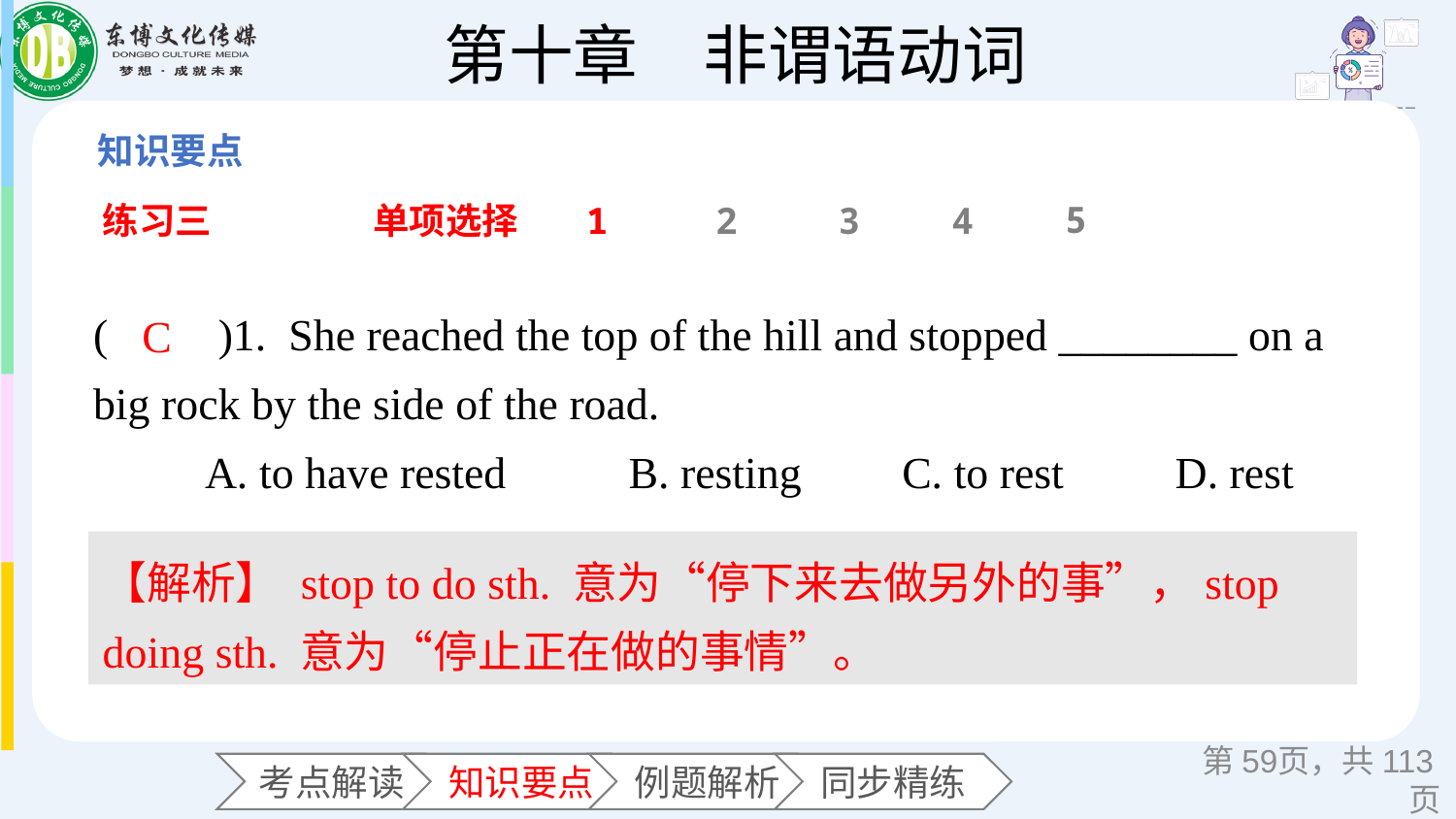

5
练习三
单项选择
1
2
3
4
(　　)1.  She reached the top of the hill and stopped ________ on a big rock by the side of the road.
          A. to have rested           B. resting         C. to rest          D. rest
C
【解析】 stop to do sth. 意为“停下来去做另外的事”，stop doing sth. 意为“停止正在做的事情”。
第59页，共113页